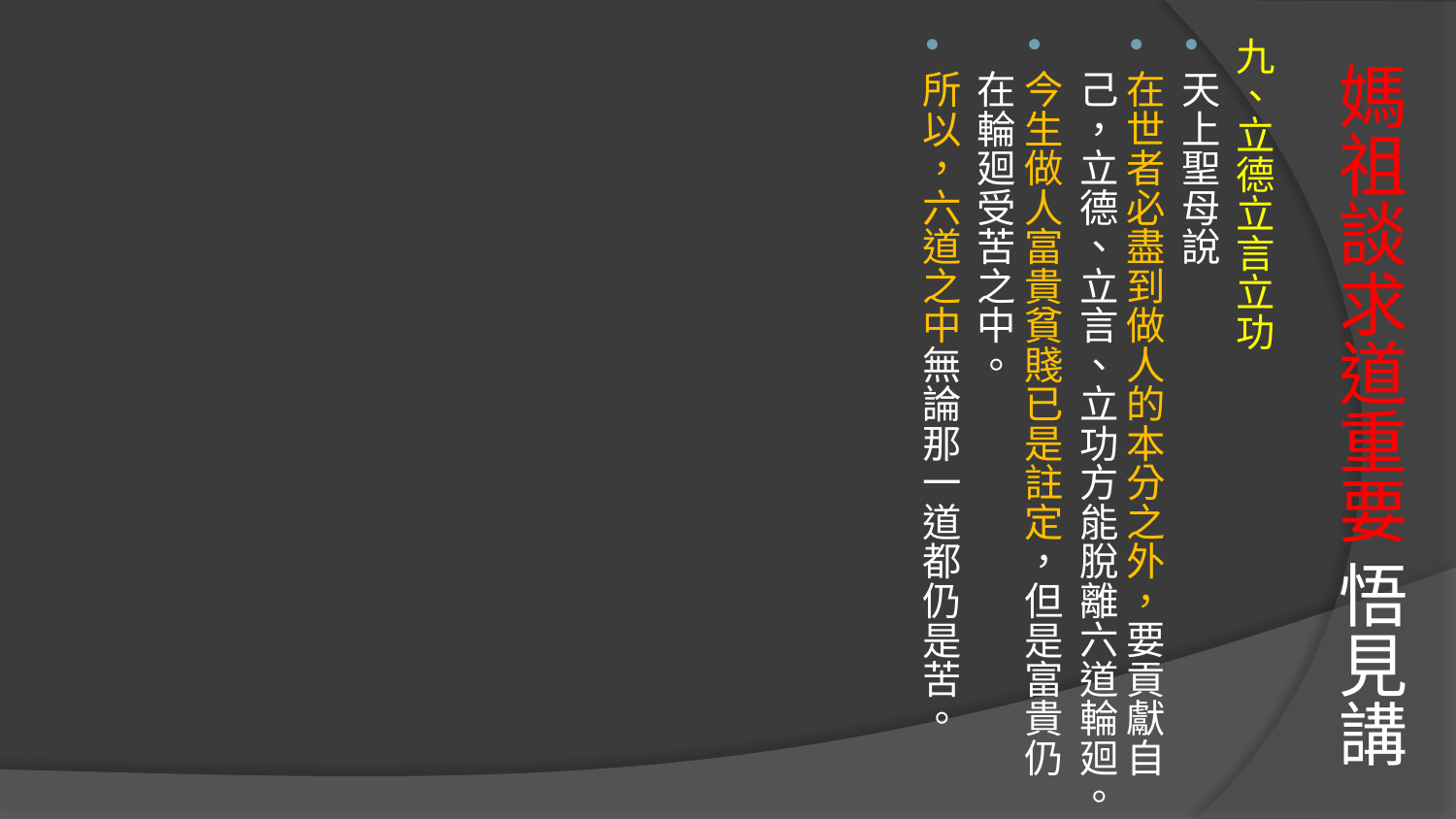

九、立德立言立功
天上聖母說
在世者必盡到做人的本分之外，要貢獻自己，立德、立言、立功方能脫離六道輪廻。
今生做人富貴貧賤已是註定，但是富貴仍在輪廻受苦之中。
所以，六道之中無論那一道都仍是苦。

# 媽祖談求道重要 悟見講